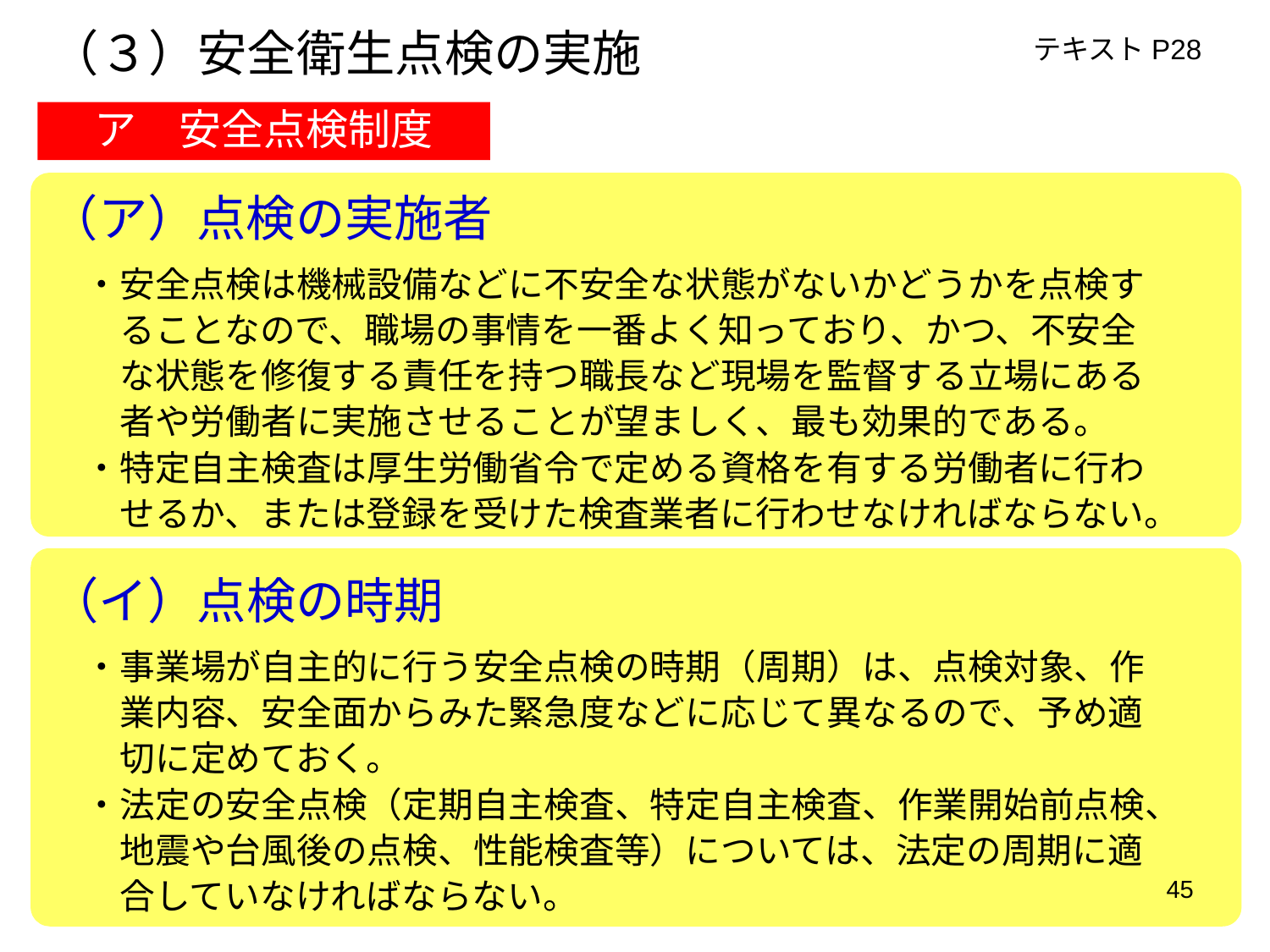

（３）安全衛生点検の実施
テキストP28
ア　安全点検制度

（ア）点検の実施者
　・安全点検は機械設備などに不安全な状態がないかどうかを点検す
　　ることなので、職場の事情を一番よく知っており、かつ、不安全
　　な状態を修復する責任を持つ職長など現場を監督する立場にある
　　者や労働者に実施させることが望ましく、最も効果的である。
　・特定自主検査は厚生労働省令で定める資格を有する労働者に行わ
　　せるか、または登録を受けた検査業者に行わせなければならない。

（イ）点検の時期
　・事業場が自主的に行う安全点検の時期（周期）は、点検対象、作
　　業内容、安全面からみた緊急度などに応じて異なるので、予め適
　　切に定めておく。
　・法定の安全点検（定期自主検査、特定自主検査、作業開始前点検、
　　地震や台風後の点検、性能検査等）については、法定の周期に適
　　合していなければならない。

45